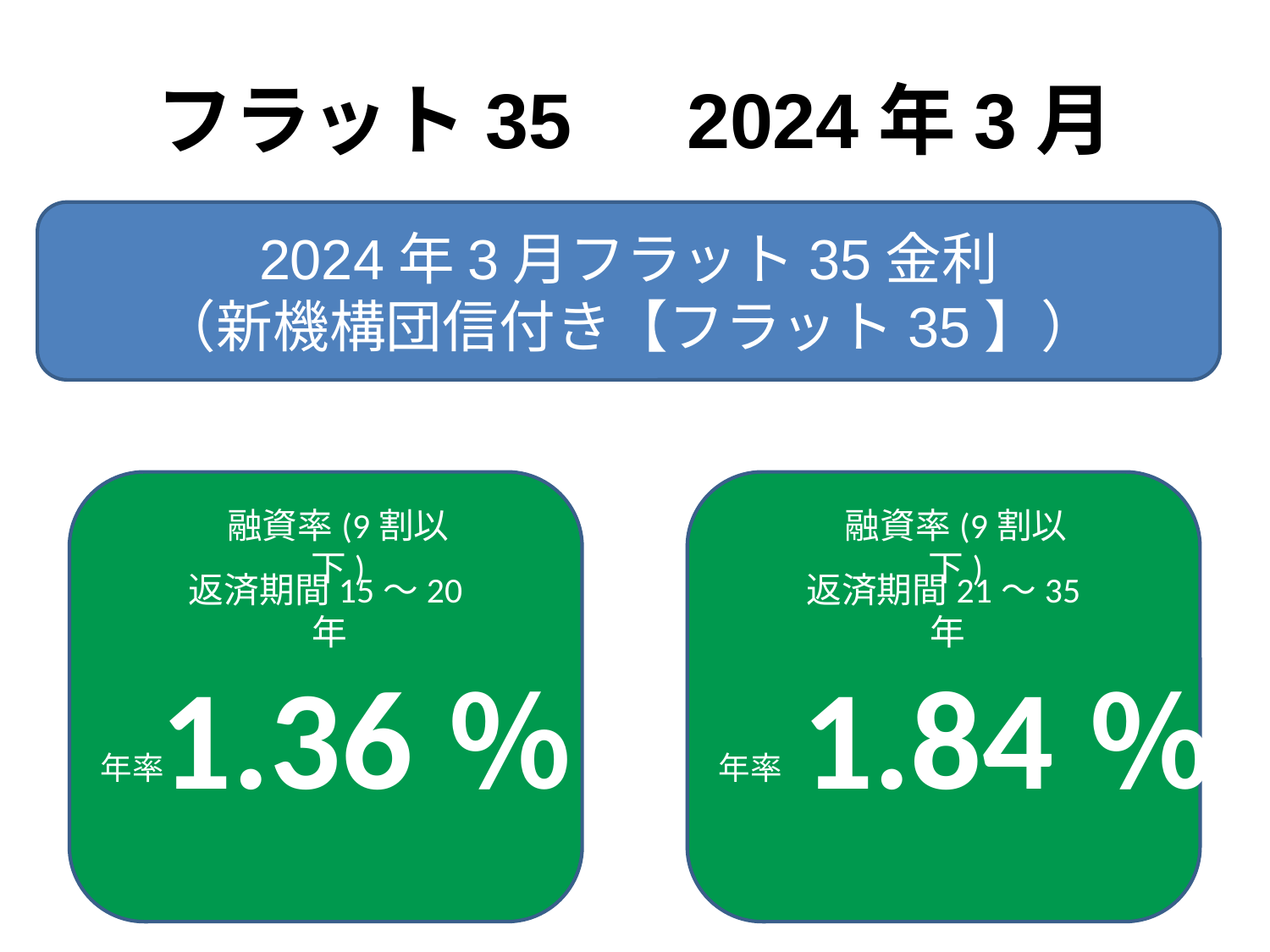

# フラット35　2024年3月
2024年3月フラット35金利
（新機構団信付き【フラット35】）

融資率(9割以下)
融資率(9割以下)
返済期間15～20年
返済期間21～35年
1.36％
1.84％
年率
年率